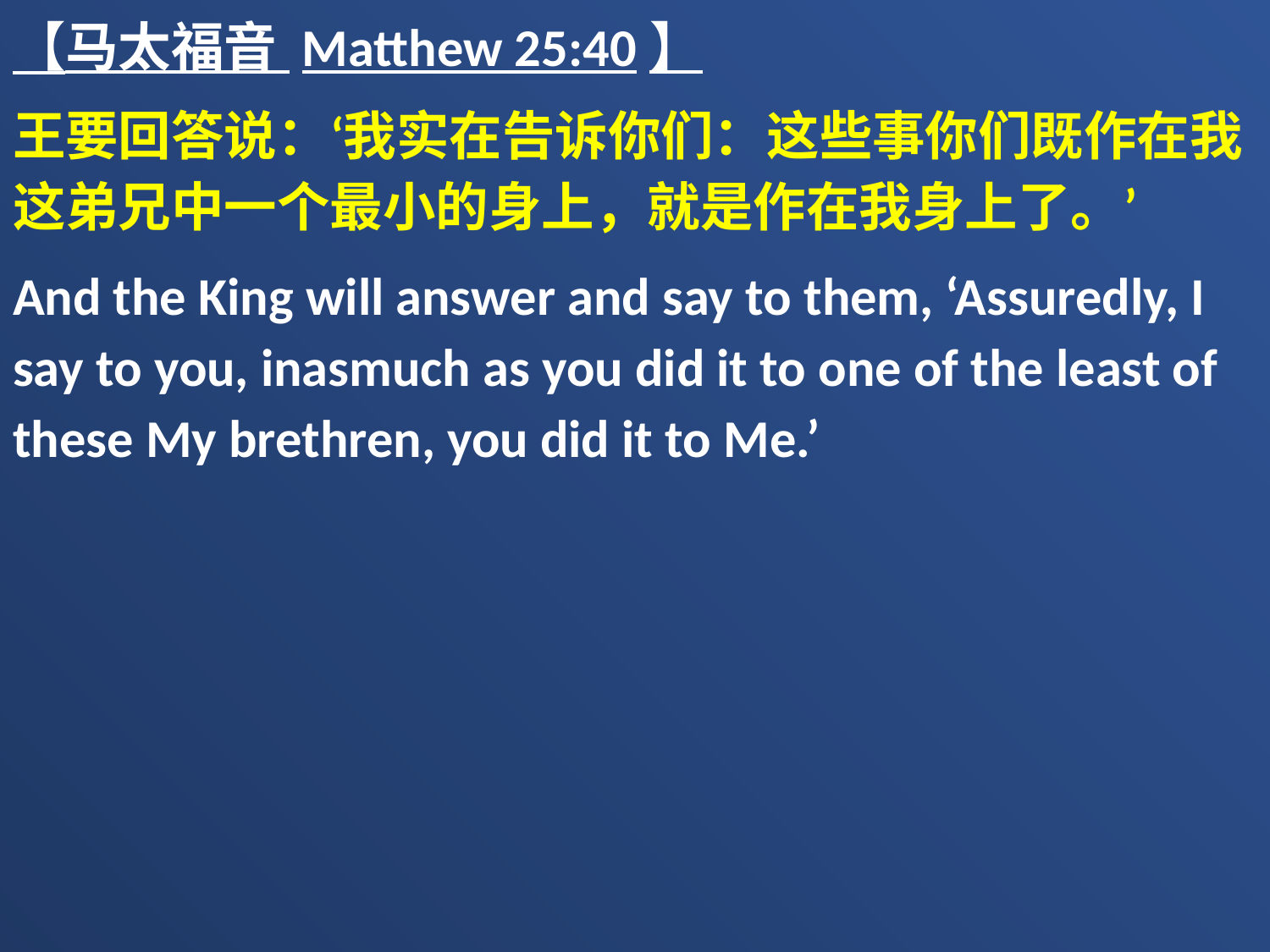

【马太福音 Matthew 25:40】
王要回答说：‘我实在告诉你们：这些事你们既作在我这弟兄中一个最小的身上，就是作在我身上了。’
And the King will answer and say to them, ‘Assuredly, I say to you, inasmuch as you did it to one of the least of these My brethren, you did it to Me.’